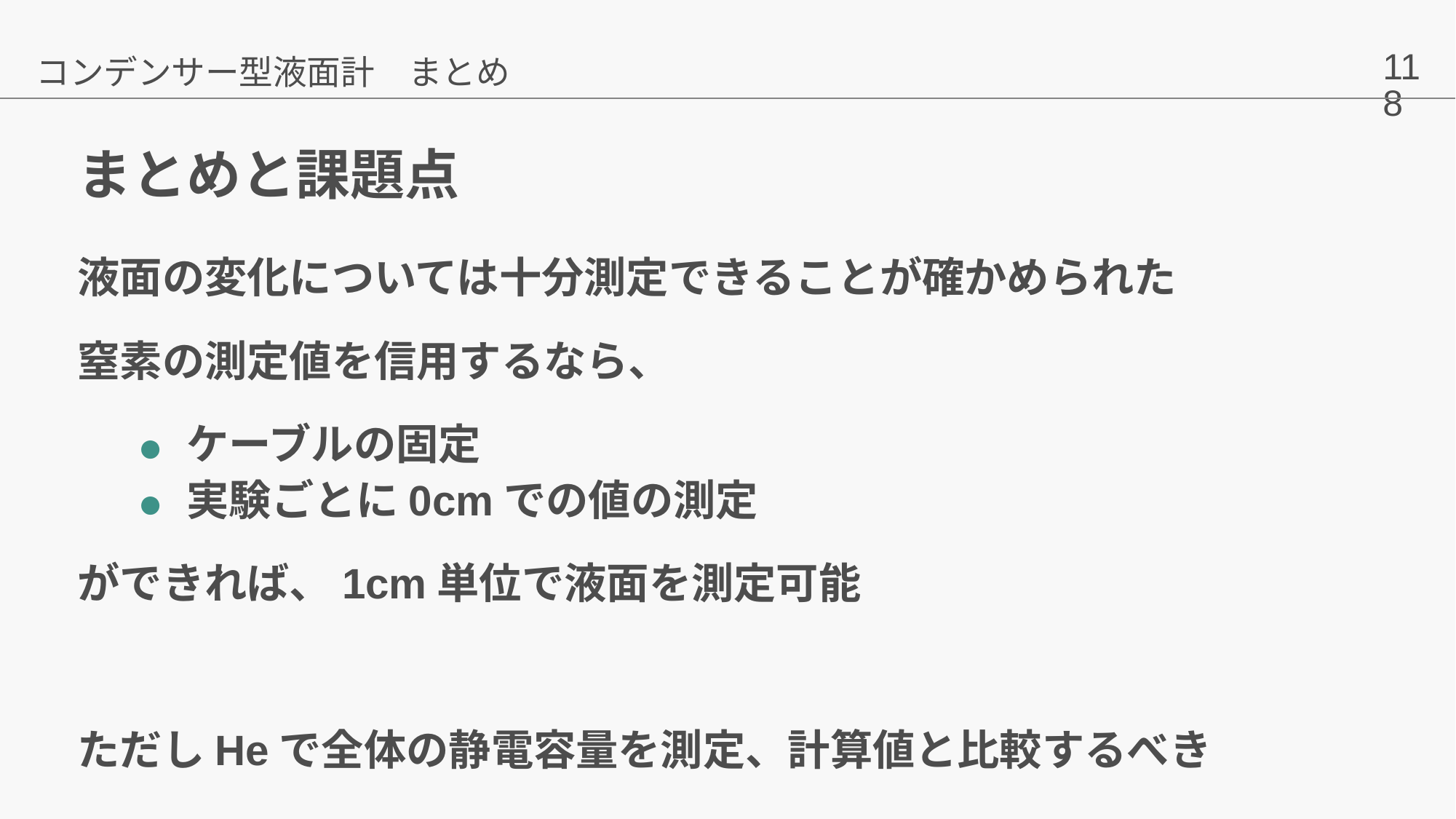

コンデンサー型液面計　まとめ
# まとめと課題点
液面の変化については十分測定できることが確かめられた
窒素の測定値を信用するなら、
ケーブルの固定
実験ごとに0cmでの値の測定
ができれば、1cm単位で液面を測定可能

ただしHeで全体の静電容量を測定、計算値と比較するべき